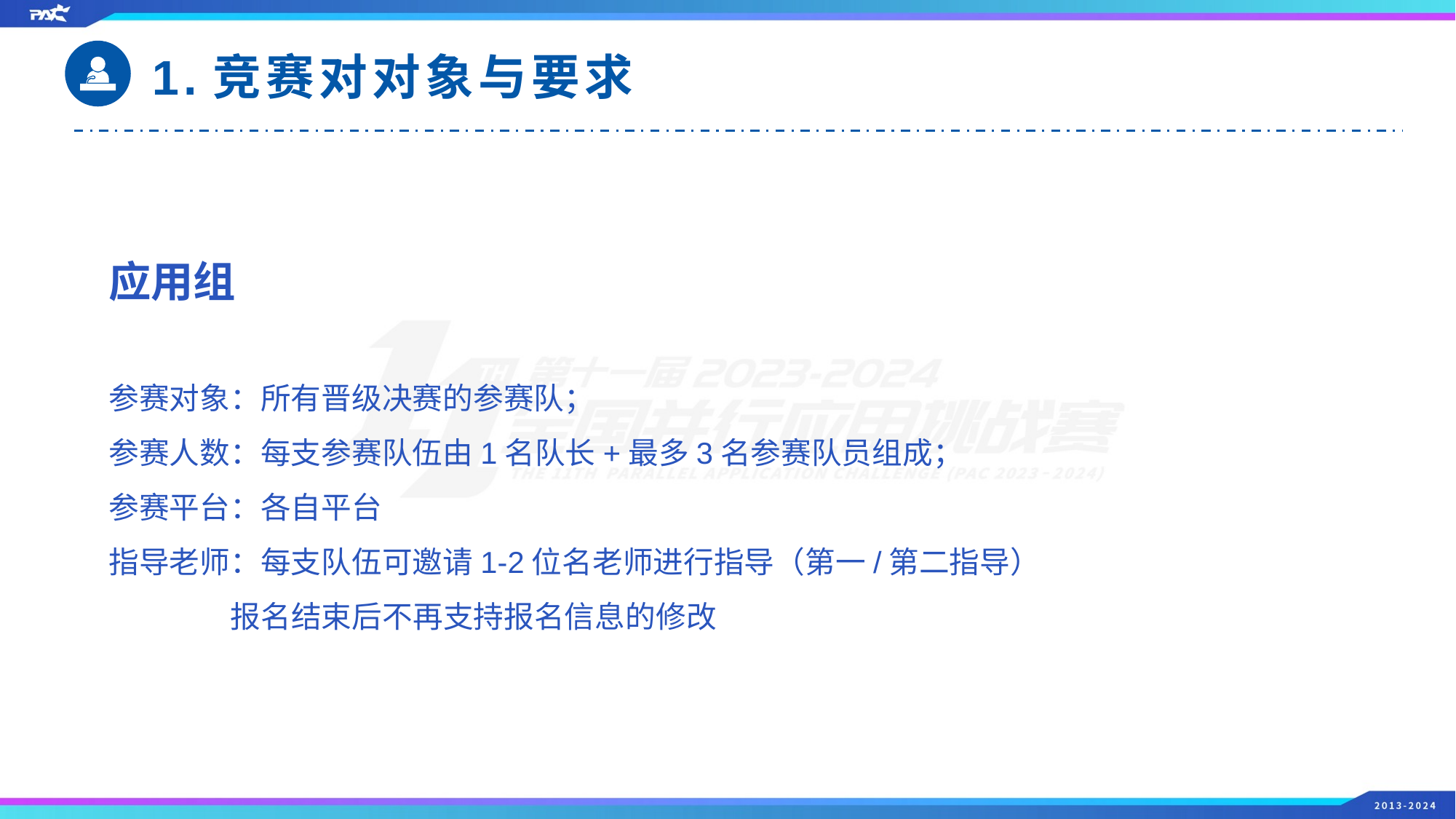

1.竞赛对对象与要求
应用组
参赛对象：所有晋级决赛的参赛队；
参赛人数：每支参赛队伍由1名队长+最多3名参赛队员组成；
参赛平台：各自平台
指导老师：每支队伍可邀请1-2位名老师进行指导（第一/第二指导）
                 报名结束后不再支持报名信息的修改